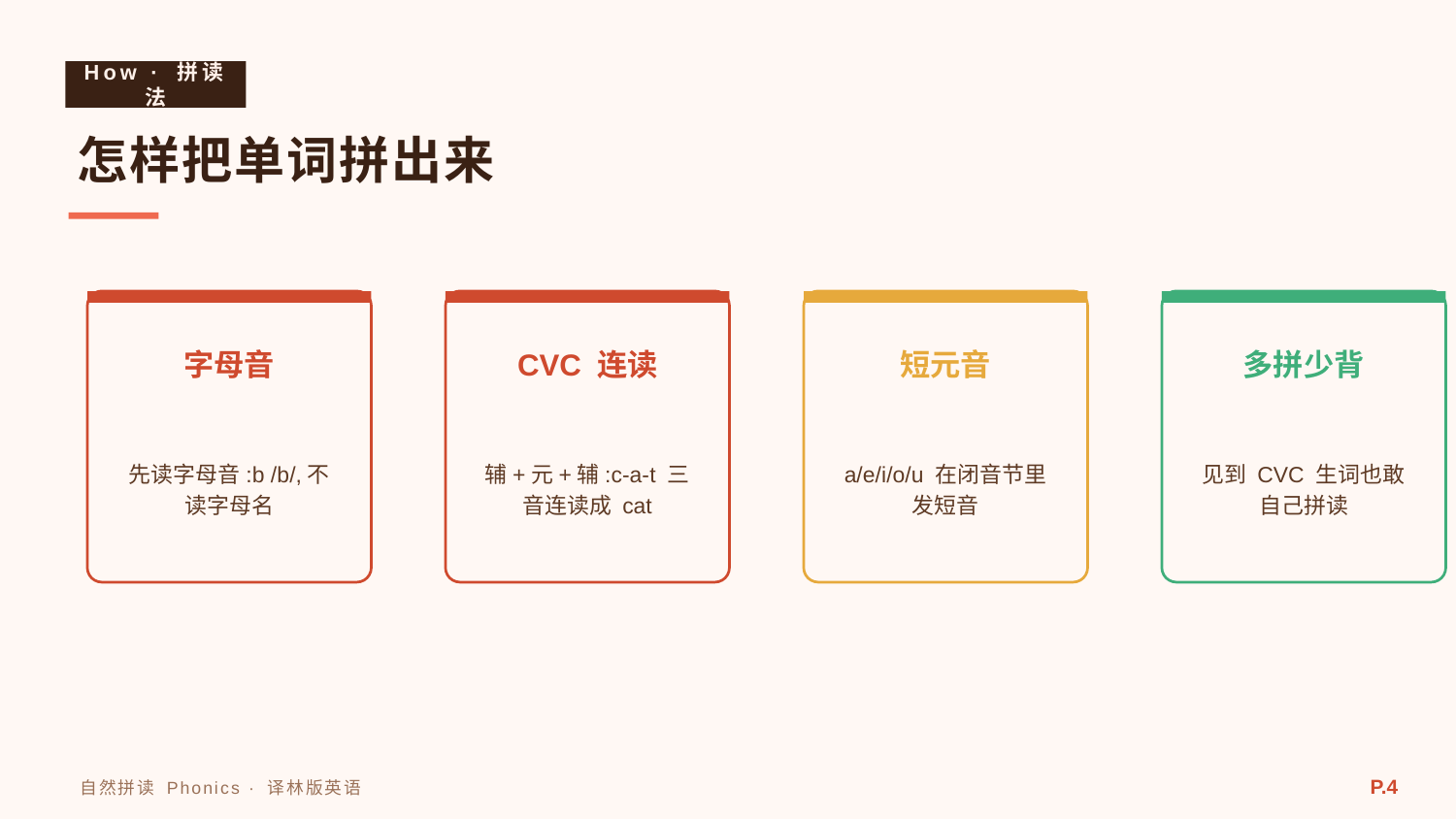

How · 拼读法

怎样把单词拼出来

字母音
CVC 连读
短元音
多拼少背
先读字母音:b /b/,不读字母名
辅+元+辅:c-a-t 三音连读成 cat
a/e/i/o/u 在闭音节里发短音
见到 CVC 生词也敢自己拼读
P.4
自然拼读 Phonics · 译林版英语